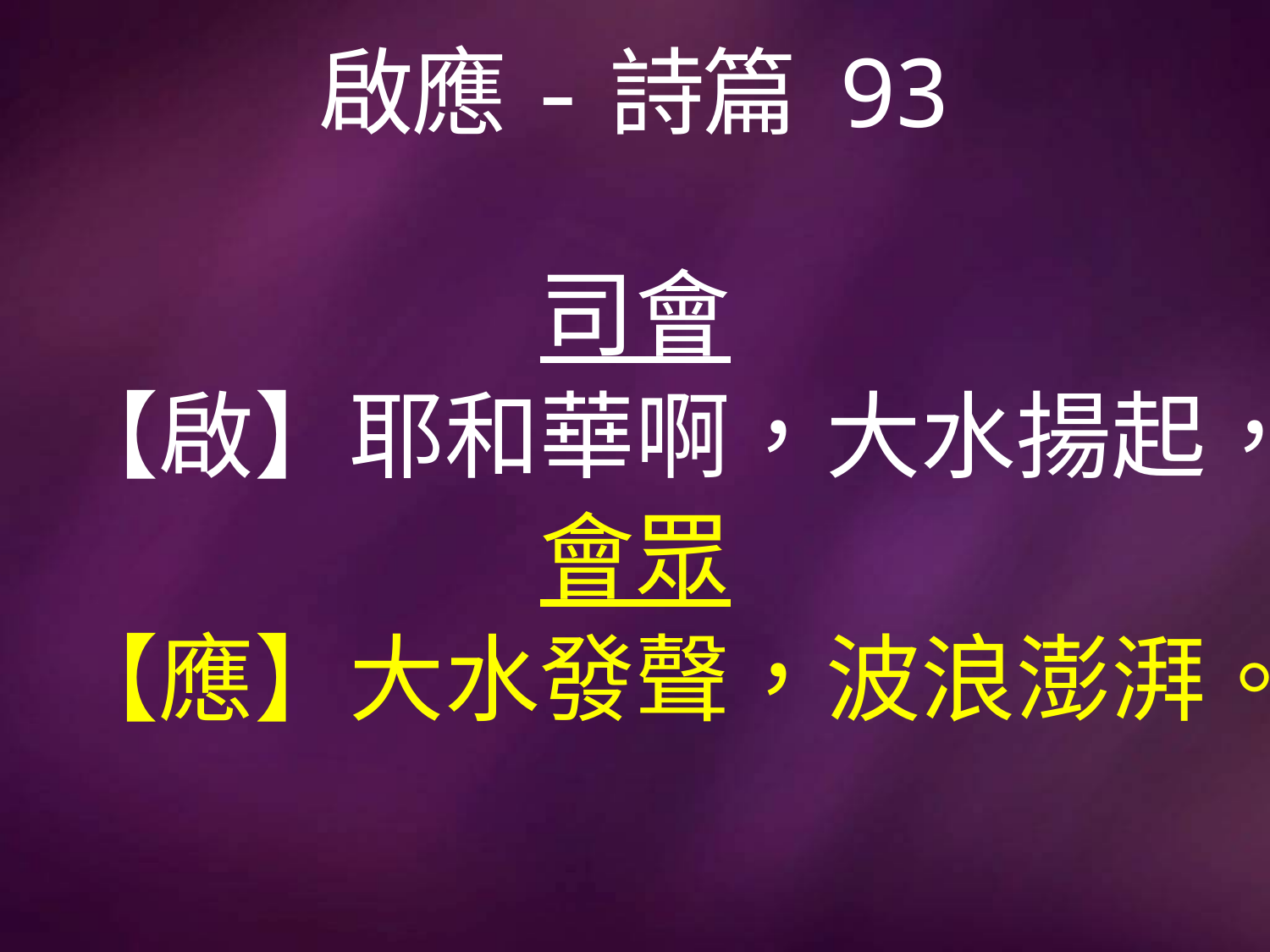

# 啟應-詩篇 93
司會
【啟】耶和華啊，大水揚起，
會眾
【應】大水發聲，波浪澎湃。